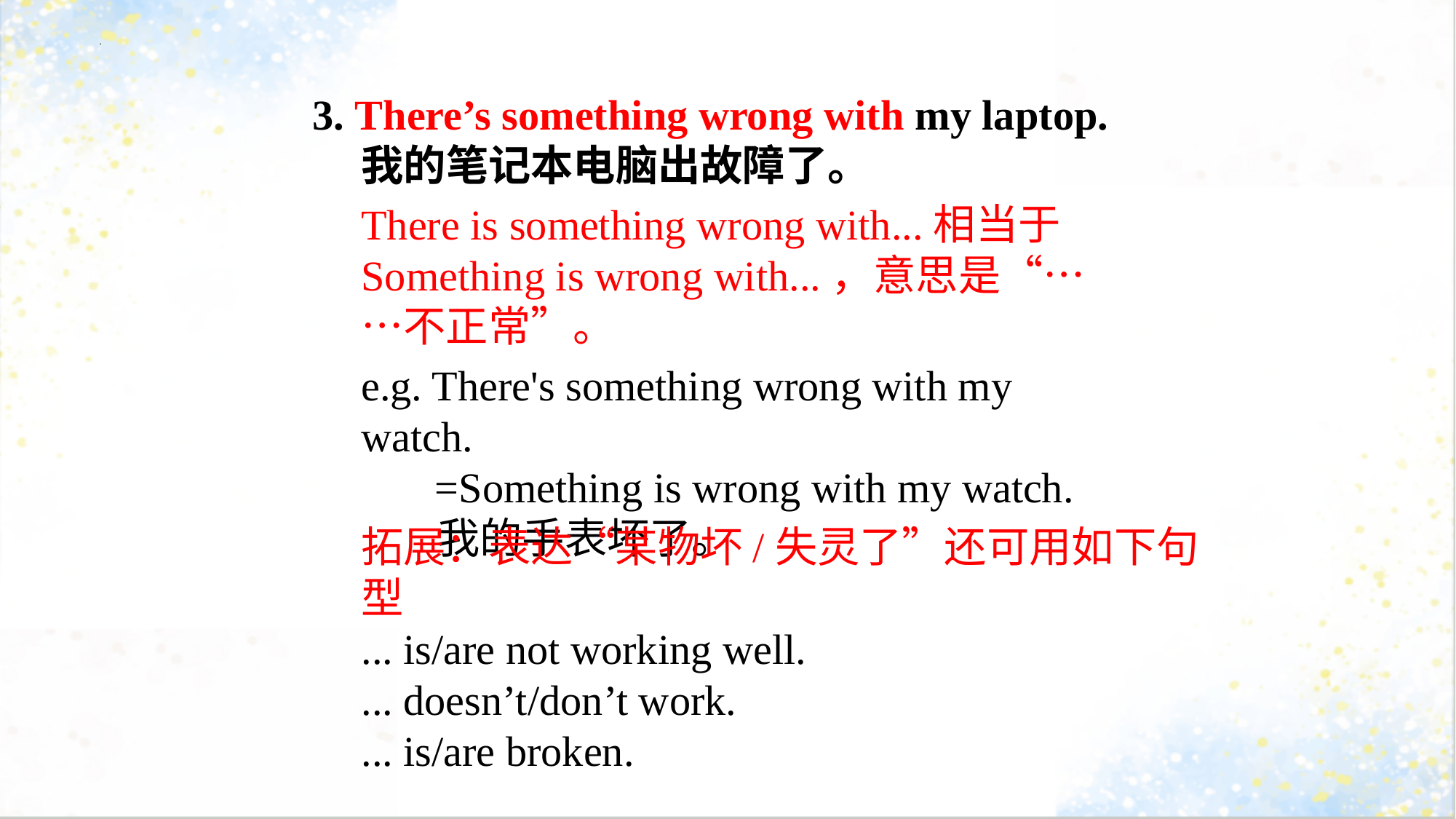

3. There’s something wrong with my laptop.
    我的笔记本电脑出故障了。
There is something wrong with...相当于Something is wrong with...，意思是“……不正常”。
e.g. There's something wrong with my watch.
       =Something is wrong with my watch.
       我的手表坏了。
拓展：表达“某物坏/失灵了”还可用如下句型
... is/are not working well.
... doesn’t/don’t work.
... is/are broken.